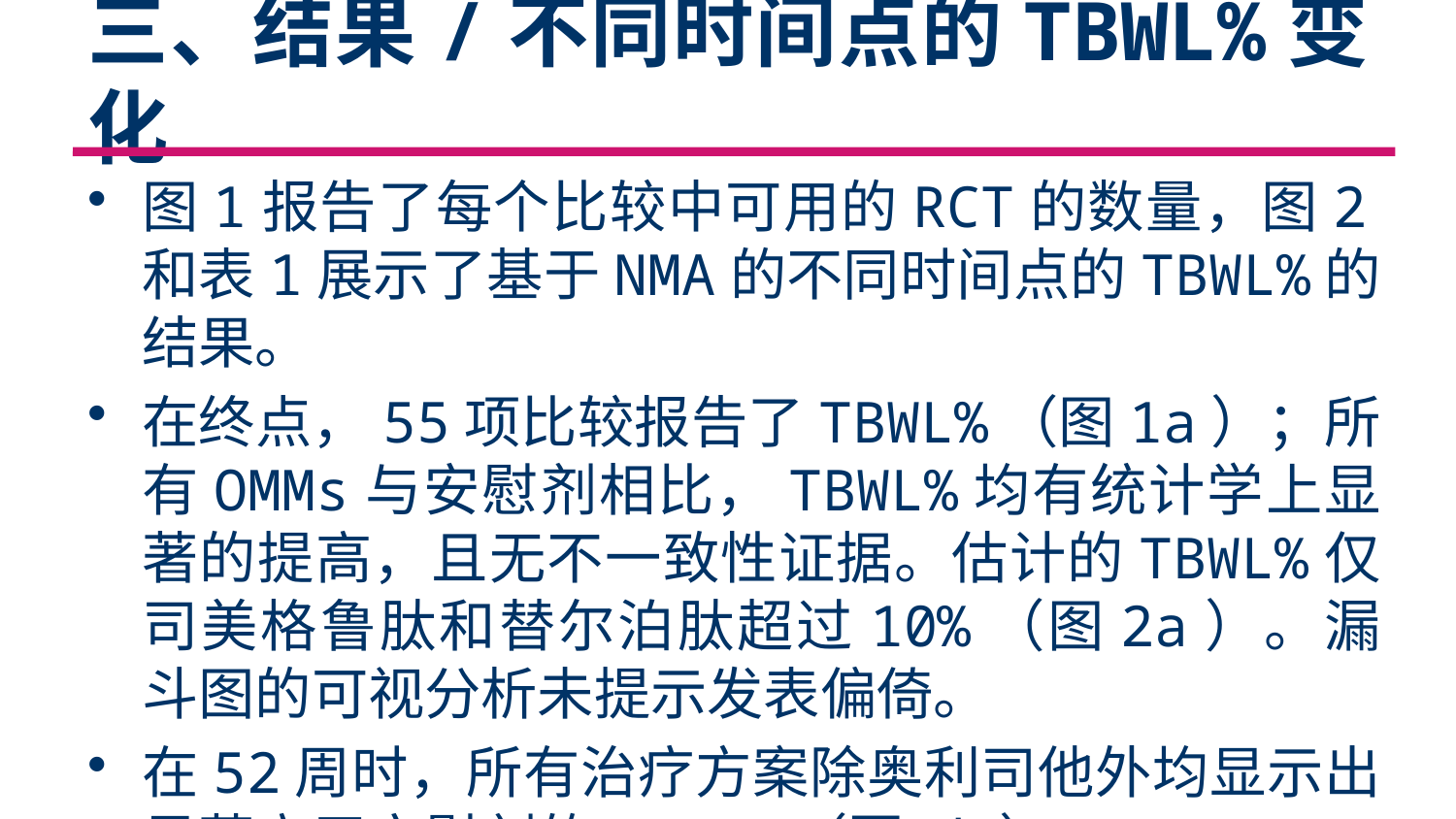

# 三、结果/不同时间点的TBWL%变化

图1报告了每个比较中可用的RCT的数量，图2和表1展示了基于NMA的不同时间点的TBWL%的结果。
在终点，55项比较报告了TBWL%（图1a）；所有OMMs与安慰剂相比，TBWL%均有统计学上显著的提高，且无不一致性证据。估计的TBWL%仅司美格鲁肽和替尔泊肽超过10%（图2a）。漏斗图的可视分析未提示发表偏倚。
在52周时，所有治疗方案除奥利司他外均显示出显著高于安慰剂的TBWL%（图2b）。